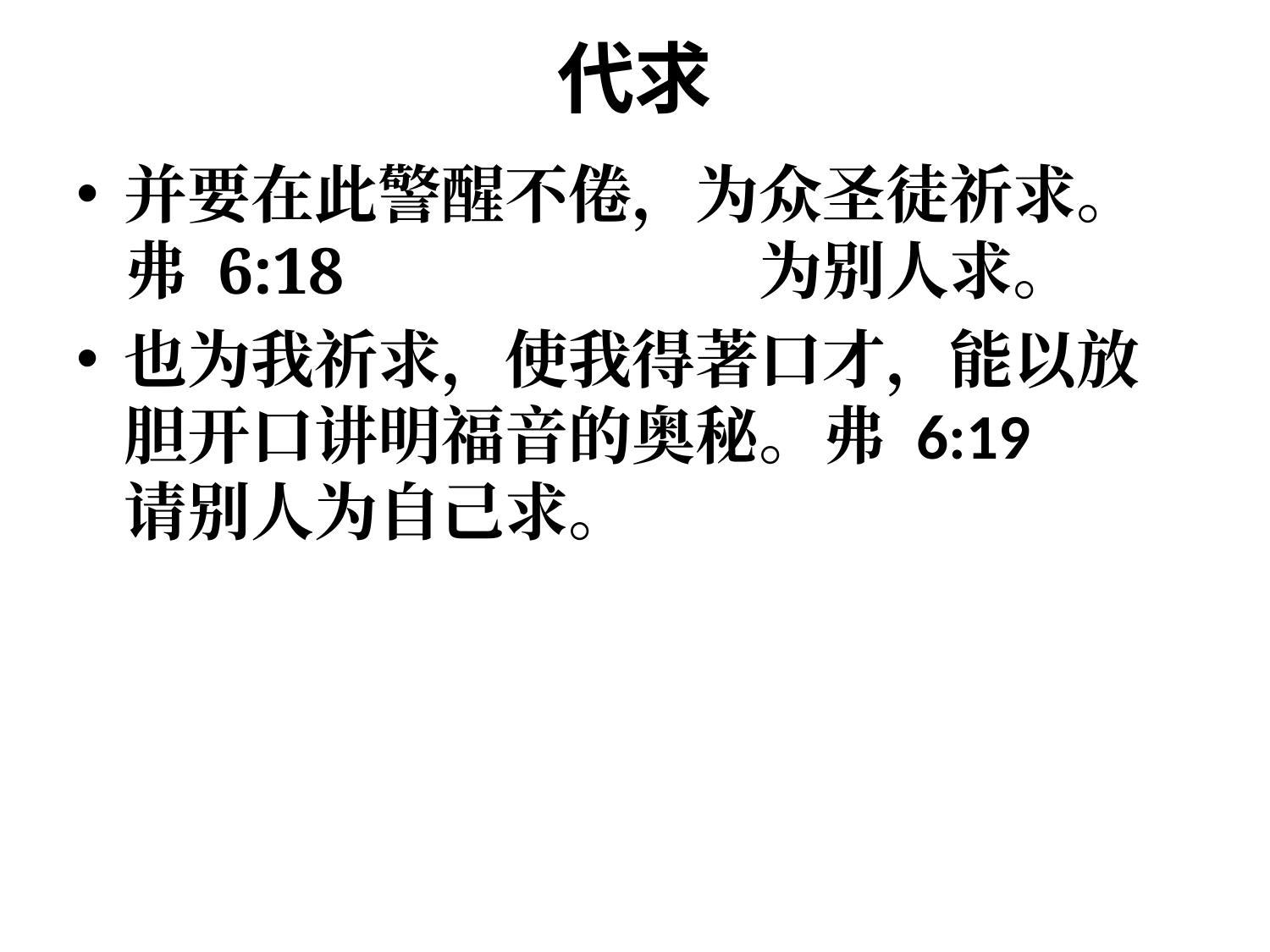

# 代求
并要在此警醒不倦，为众圣徒祈求。弗 6:18				为别人求。
也为我祈求，使我得著口才，能以放胆开口讲明福音的奥秘。弗 6:19	   请别人为自己求。